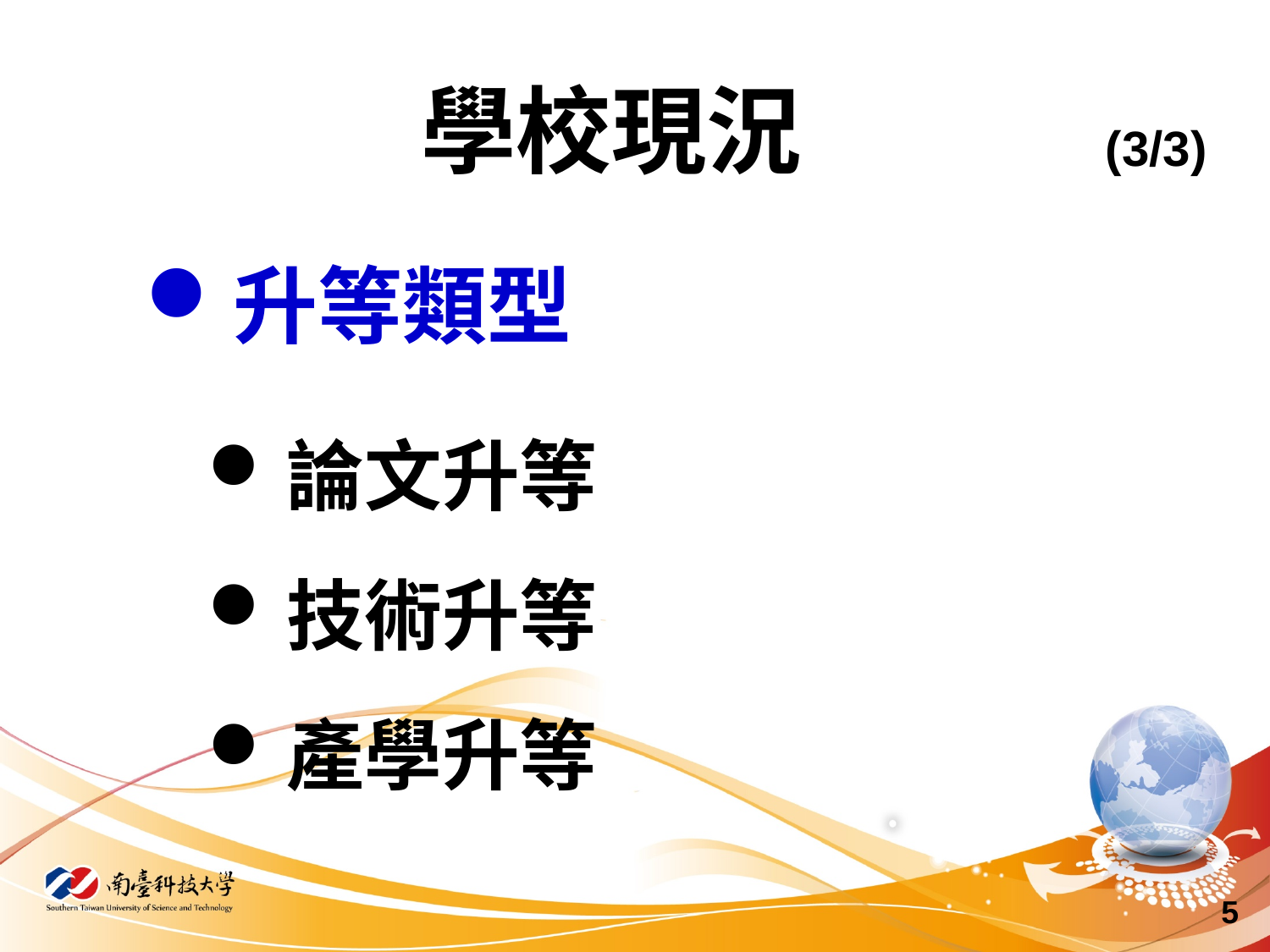

# 學校現況             (3/3)
升等類型

論文升等
技術升等
產學升等
5